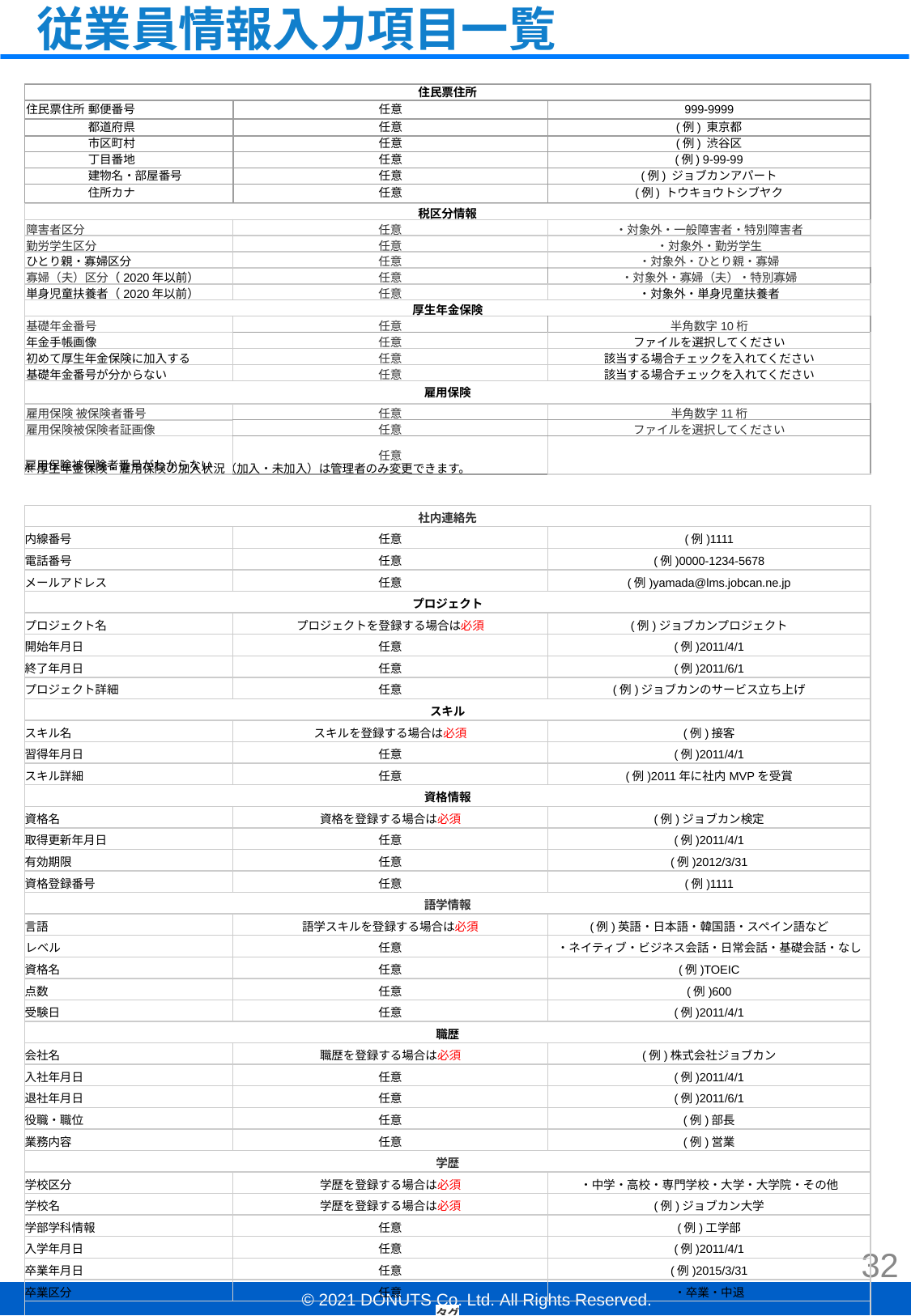

# 従業員情報入力項目一覧
| 住民票住所 |  |  |
| --- | --- | --- |
| 住民票住所 郵便番号 | 任意 | 999-9999 |
| 都道府県 | 任意 | (例) 東京都 |
| 市区町村 | 任意 | (例) 渋谷区 |
| 丁目番地 | 任意 | (例) 9-99-99 |
| 建物名・部屋番号 | 任意 | (例) ジョブカンアパート |
| 住所カナ | 任意 | (例) トウキョウトシブヤク |
| 税区分情報 |  |  |
| --- | --- | --- |
| 障害者区分 | 任意 | ・対象外・一般障害者・特別障害者 |
| 勤労学生区分 | 任意 | ・対象外・勤労学生 |
| ひとり親・寡婦区分 | 任意 | ・対象外・ひとり親・寡婦 |
| 寡婦（夫）区分（2020年以前） | 任意 | ・対象外・寡婦（夫）・特別寡婦 |
| 単身児童扶養者（2020年以前） | 任意 | ・対象外・単身児童扶養者 |
| 厚生年金保険 |  |  |
| 基礎年金番号 | 任意 | 半角数字10桁 |
| 年金手帳画像 | 任意 | ファイルを選択してください |
| 初めて厚生年金保険に加入する | 任意 | 該当する場合チェックを入れてください |
| 基礎年金番号が分からない | 任意 | 該当する場合チェックを入れてください |
| 雇用保険 |  |  |
| 雇用保険 被保険者番号 | 任意 | 半角数字11桁 |
| 雇用保険被保険者証画像 | 任意 | ファイルを選択してください |
| 雇用保険被保険者番号がわからない | 任意 |  |
※厚生年金保険・雇用保険の加入状況（加入・未加入）は管理者のみ変更できます。
| 社内連絡先 |  |  |
| --- | --- | --- |
| 内線番号 | 任意 | (例)1111 |
| 電話番号 | 任意 | (例)0000-1234-5678 |
| メールアドレス | 任意 | (例)yamada@lms.jobcan.ne.jp |
| プロジェクト |  |  |
| プロジェクト名 | プロジェクトを登録する場合は必須 | (例)ジョブカンプロジェクト |
| 開始年月日 | 任意 | (例)2011/4/1 |
| 終了年月日 | 任意 | (例)2011/6/1 |
| プロジェクト詳細 | 任意 | (例)ジョブカンのサービス立ち上げ |
| スキル |  |  |
| スキル名 | スキルを登録する場合は必須 | (例)接客 |
| 習得年月日 | 任意 | (例)2011/4/1 |
| スキル詳細 | 任意 | (例)2011年に社内MVPを受賞 |
| 資格情報 |  |  |
| 資格名 | 資格を登録する場合は必須 | (例)ジョブカン検定 |
| 取得更新年月日 | 任意 | (例)2011/4/1 |
| 有効期限 | 任意 | (例)2012/3/31 |
| 資格登録番号 | 任意 | (例)1111 |
| 語学情報 |  |  |
| 言語 | 語学スキルを登録する場合は必須 | (例)英語・日本語・韓国語・スペイン語など |
| レベル | 任意 | ・ネイティブ・ビジネス会話・日常会話・基礎会話・なし |
| 資格名 | 任意 | (例)TOEIC |
| 点数 | 任意 | (例)600 |
| 受験日 | 任意 | (例)2011/4/1 |
| 職歴 |  |  |
| 会社名 | 職歴を登録する場合は必須 | (例)株式会社ジョブカン |
| 入社年月日 | 任意 | (例)2011/4/1 |
| 退社年月日 | 任意 | (例)2011/6/1 |
| 役職・職位 | 任意 | (例)部長 |
| 業務内容 | 任意 | (例)営業 |
| 学歴 |  |  |
| 学校区分 | 学歴を登録する場合は必須 | ・中学・高校・専門学校・大学・大学院・その他 |
| 学校名 | 学歴を登録する場合は必須 | (例)ジョブカン大学 |
| 学部学科情報 | 任意 | (例)工学部 |
| 入学年月日 | 任意 | (例)2011/4/1 |
| 卒業年月日 | 任意 | (例)2015/3/31 |
| 卒業区分 | 任意 | ・卒業・中退 |
| タグ |  |  |
| タグ | 任意 | (例)社内MVP |
32